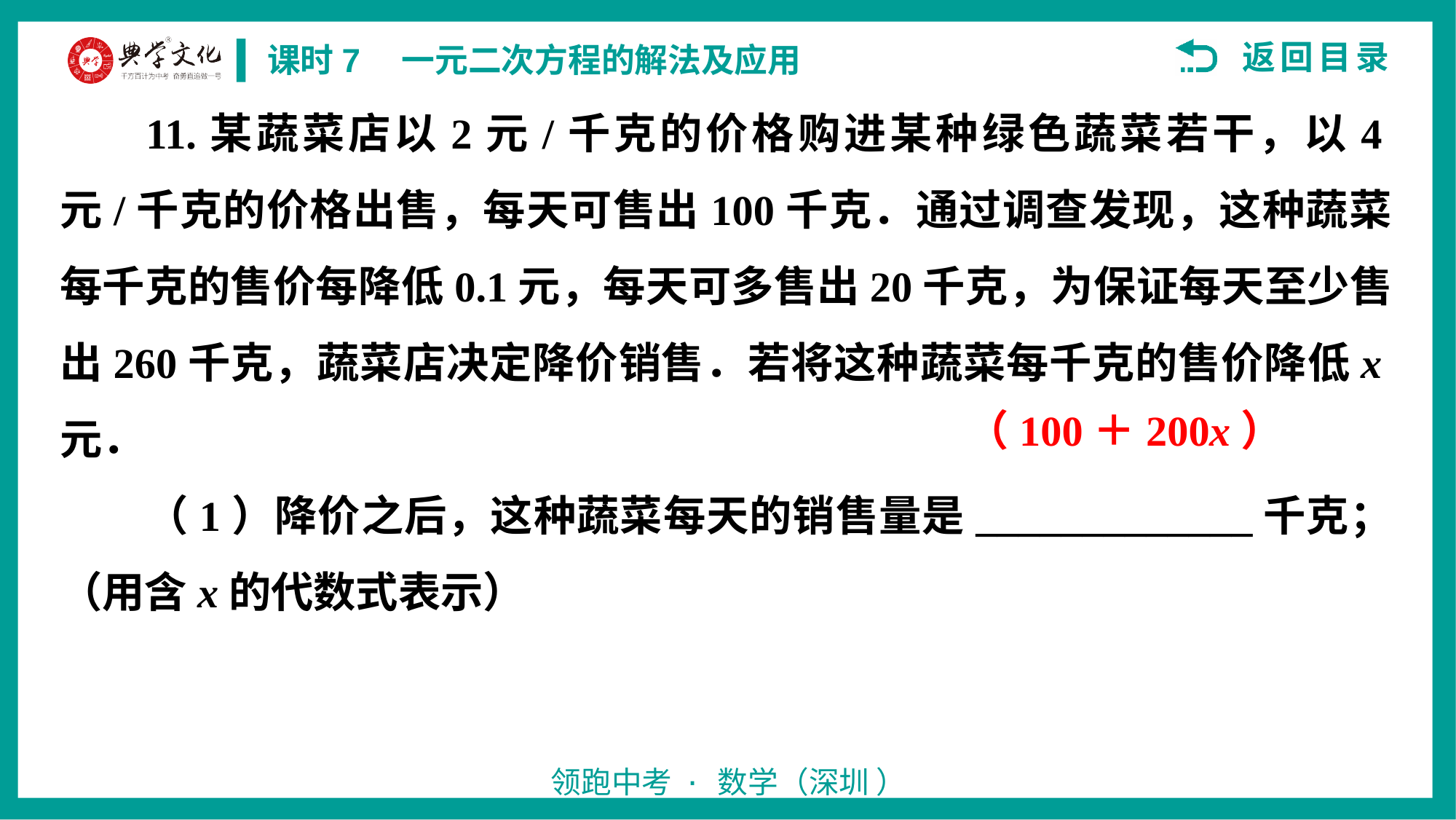

11.某蔬菜店以2元/千克的价格购进某种绿色蔬菜若干，以4元/千克的价格出售，每天可售出100千克．通过调查发现，这种蔬菜每千克的售价每降低0.1元，每天可多售出20千克，为保证每天至少售出260千克，蔬菜店决定降价销售．若将这种蔬菜每千克的售价降低x元．
（1）降价之后，这种蔬菜每天的销售量是_____________千克；（用含x的代数式表示）
（100＋200x）